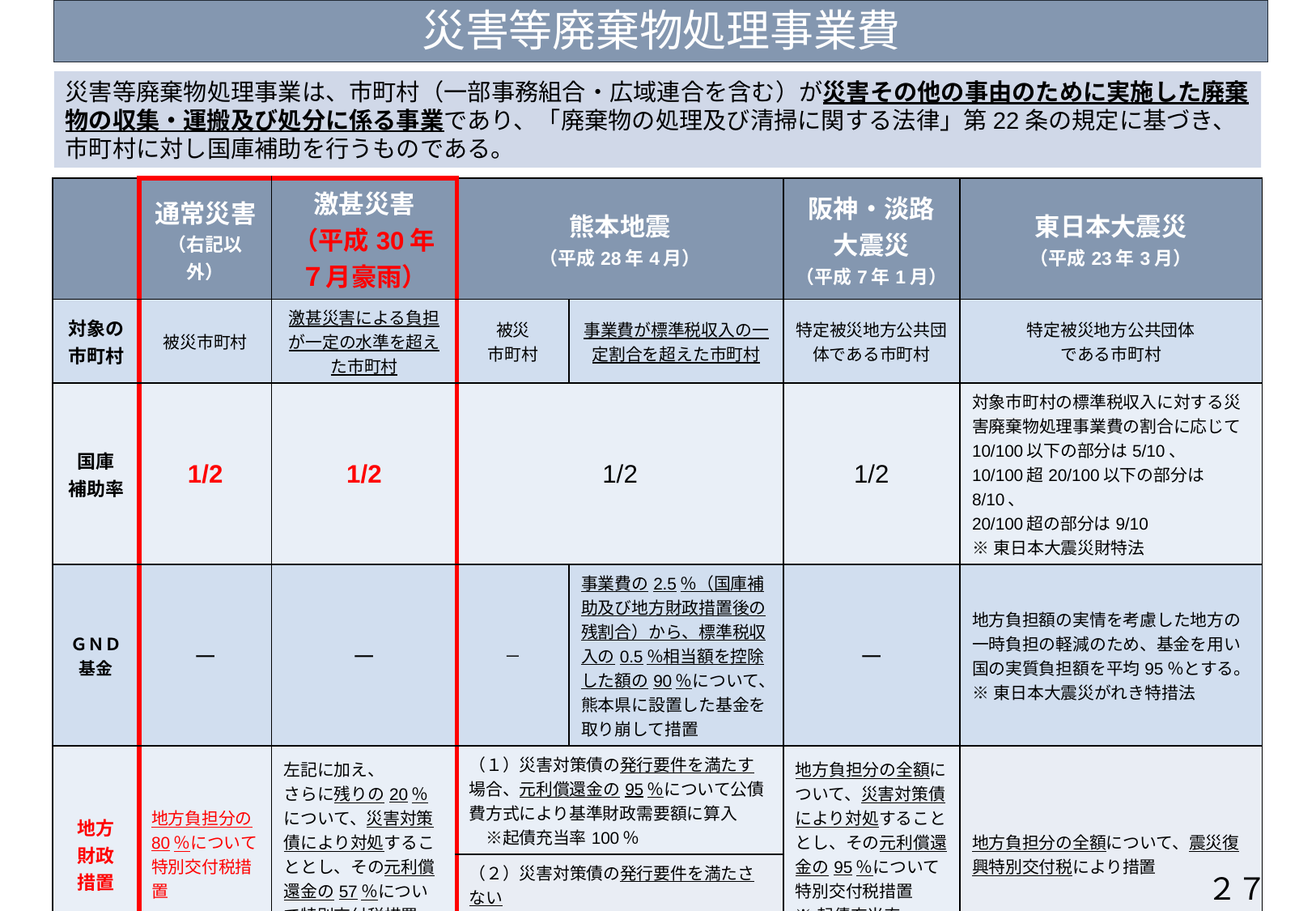

# 災害等廃棄物処理事業費
災害等廃棄物処理事業は、市町村（一部事務組合・広域連合を含む）が災害その他の事由のために実施した廃棄物の収集・運搬及び処分に係る事業であり、「廃棄物の処理及び清掃に関する法律」第22条の規定に基づき、市町村に対し国庫補助を行うものである。
|  | 通常災害 （右記以外） | 激甚災害 （平成30年 ７月豪雨） | 熊本地震 （平成28年4月） |  | 阪神・淡路 大震災 （平成7年1月） | 東日本大震災 （平成23年3月） |
| --- | --- | --- | --- | --- | --- | --- |
| 対象の 市町村 | 被災市町村 | 激甚災害による負担が一定の水準を超えた市町村 | 被災 市町村 | 事業費が標準税収入の一定割合を超えた市町村 | 特定被災地方公共団体である市町村 | 特定被災地方公共団体 である市町村 |
| 国庫 補助率 | 1/2 | 1/2 | 1/2 |  | 1/2 | 対象市町村の標準税収入に対する災害廃棄物処理事業費の割合に応じて 10/100以下の部分は5/10、 10/100超20/100以下の部分は8/10、 20/100超の部分は9/10 ※東日本大震災財特法 |
| ＧＮＤ 基金 | － | － | － | 事業費の2.5％（国庫補助及び地方財政措置後の残割合）から、標準税収入の0.5％相当額を控除した額の90％について、熊本県に設置した基金を取り崩して措置 | － | 地方負担額の実情を考慮した地方の一時負担の軽減のため、基金を用い国の実質負担額を平均95％とする。 ※東日本大震災がれき特措法 |
| 地方 財政 措置 | 地方負担分の80％について特別交付税措置 | 左記に加え、 さらに残りの20％について、災害対策債により対処することとし、その元利償還金の57％について特別交付税措置 ※起債充当率100％ | （１）災害対策債の発行要件を満たす場合、元利償還金の95％について公債費方式により基準財政需要額に算入 　※起債充当率100％ |  | 地方負担分の全額について、災害対策債により対処することとし、その元利償還金の95％について特別交付税措置 ※起債充当率100％ | 地方負担分の全額について、震災復興特別交付税により措置 |
|  |  |  | （２）災害対策債の発行要件を満たさない 場合、地方負担額の95％について特別交付税措置 |  |  |  |
|  | 90％ | 95.7％ | 97.5％ | 最大99.7％（※） ※環境省試算に基づく | 97.5％ | 100％ |
２７